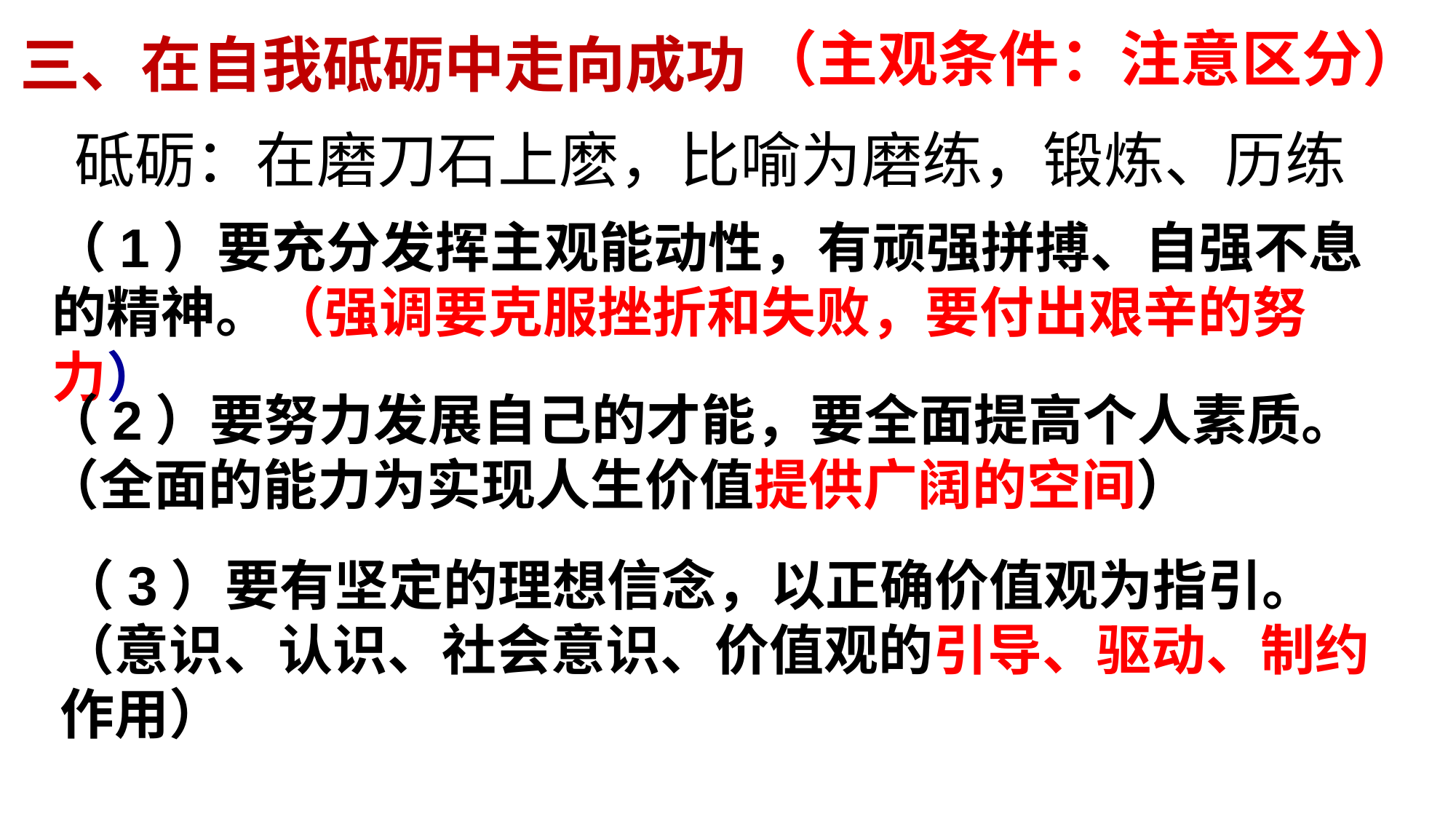

（主观条件：注意区分）
三、在自我砥砺中走向成功
砥砺：在磨刀石上麽，比喻为磨练，锻炼、历练
（1）要充分发挥主观能动性，有顽强拼搏、自强不息的精神。（强调要克服挫折和失败，要付出艰辛的努力）
（2）要努力发展自己的才能，要全面提高个人素质。
（全面的能力为实现人生价值提供广阔的空间）
（3）要有坚定的理想信念，以正确价值观为指引。
（意识、认识、社会意识、价值观的引导、驱动、制约作用）